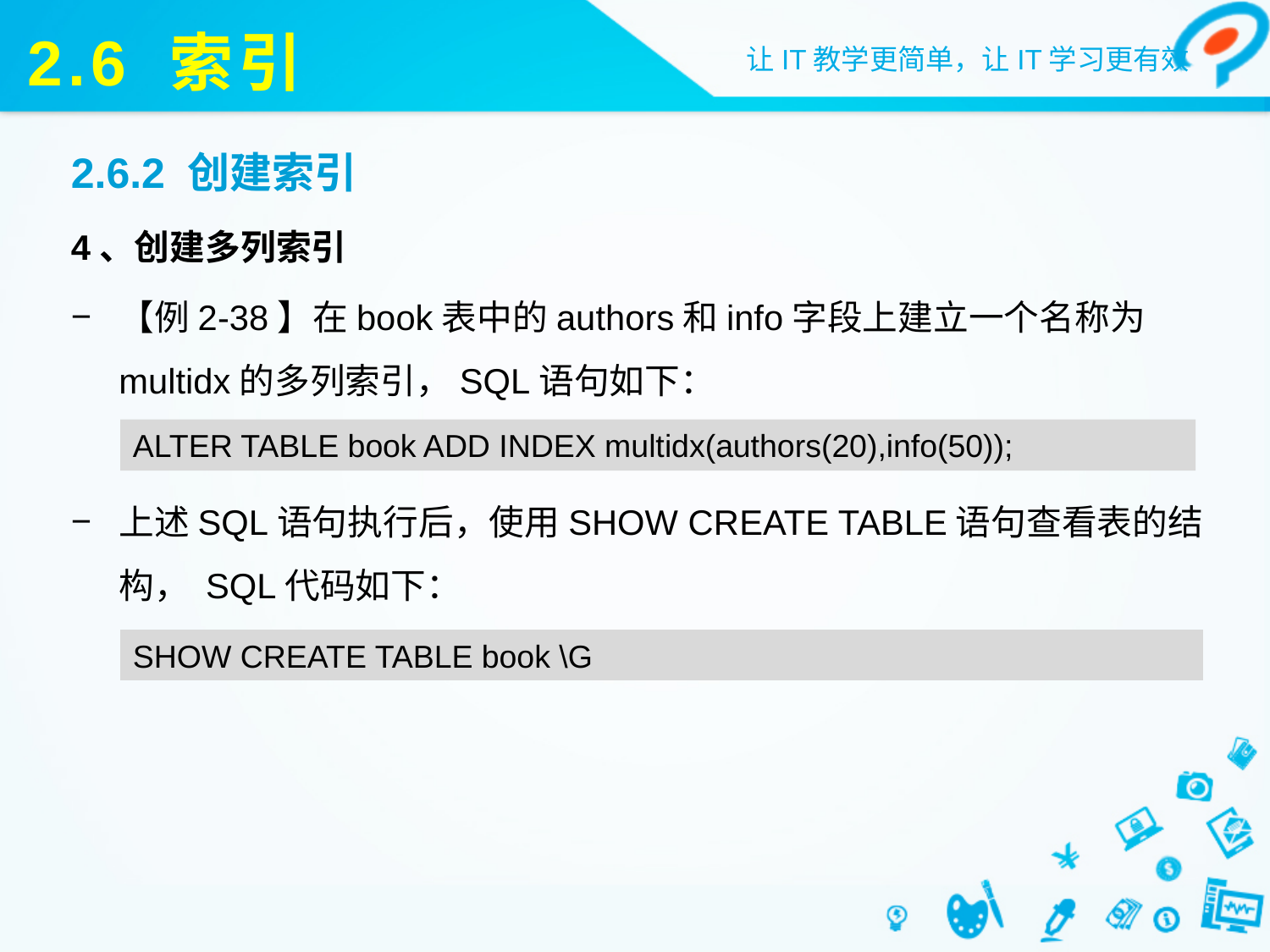

# 2.6 索引
2.6.2 创建索引
4、创建多列索引
【例2-38】在book表中的authors和info字段上建立一个名称为multidx的多列索引，SQL语句如下：

上述SQL语句执行后，使用SHOW CREATE TABLE语句查看表的结构， SQL代码如下：

ALTER TABLE book ADD INDEX multidx(authors(20),info(50));
SHOW CREATE TABLE book \G